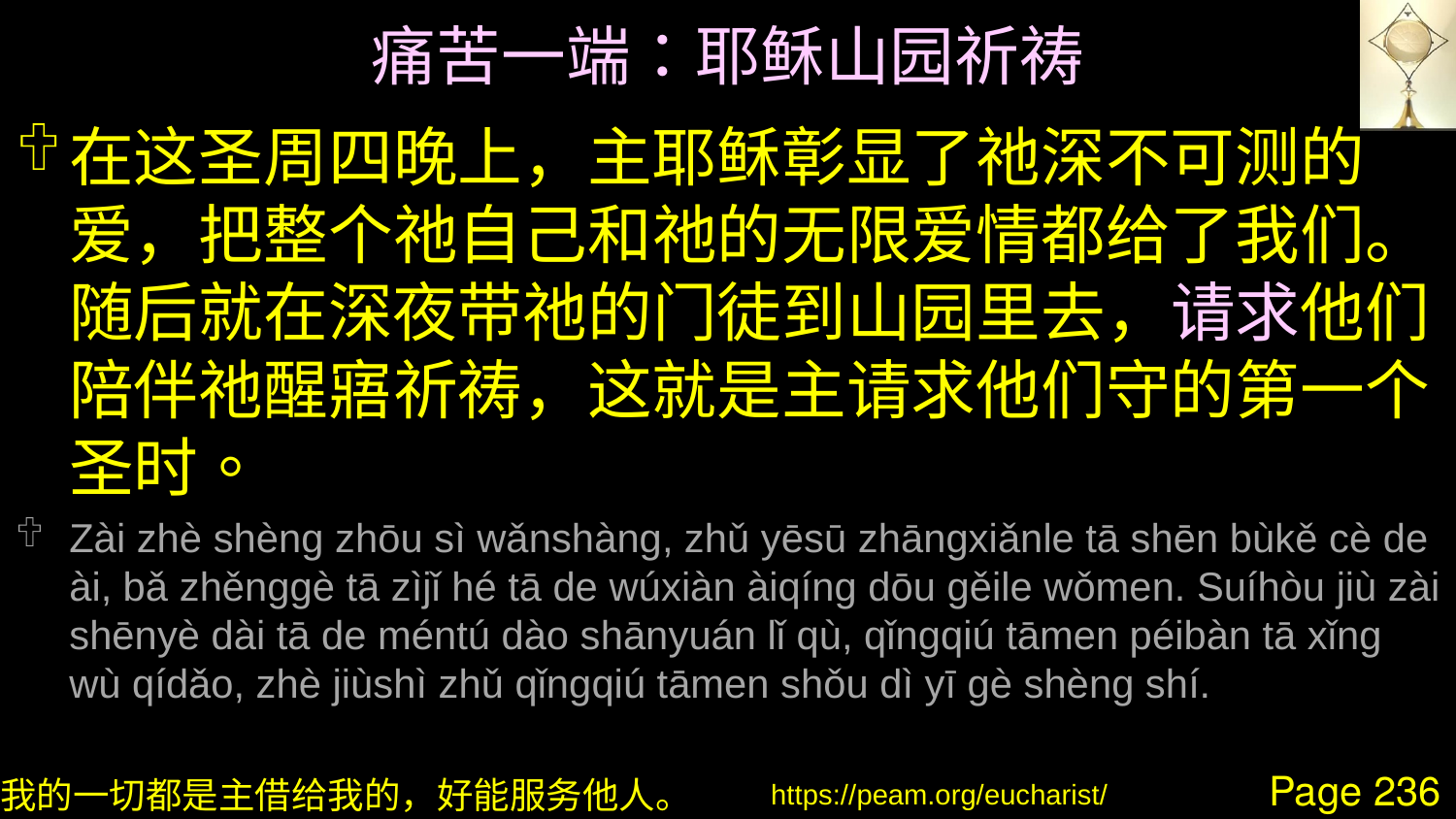

# 痛苦一端：耶稣山园祈祷
在这圣周四晚上，主耶稣彰显了祂深不可测的爱，把整个祂自己和祂的无限爱情都给了我们。随后就在深夜带祂的门徒到山园里去，请求他们陪伴祂醒寤祈祷，这就是主请求他们守的第一个圣时。
Zài zhè shèng zhōu sì wǎnshàng, zhǔ yēsū zhāngxiǎnle tā shēn bùkě cè de ài, bǎ zhěnggè tā zìjǐ hé tā de wúxiàn àiqíng dōu gěile wǒmen. Suíhòu jiù zài shēnyè dài tā de méntú dào shānyuán lǐ qù, qǐngqiú tāmen péibàn tā xǐng wù qídǎo, zhè jiùshì zhǔ qǐngqiú tāmen shǒu dì yī gè shèng shí.